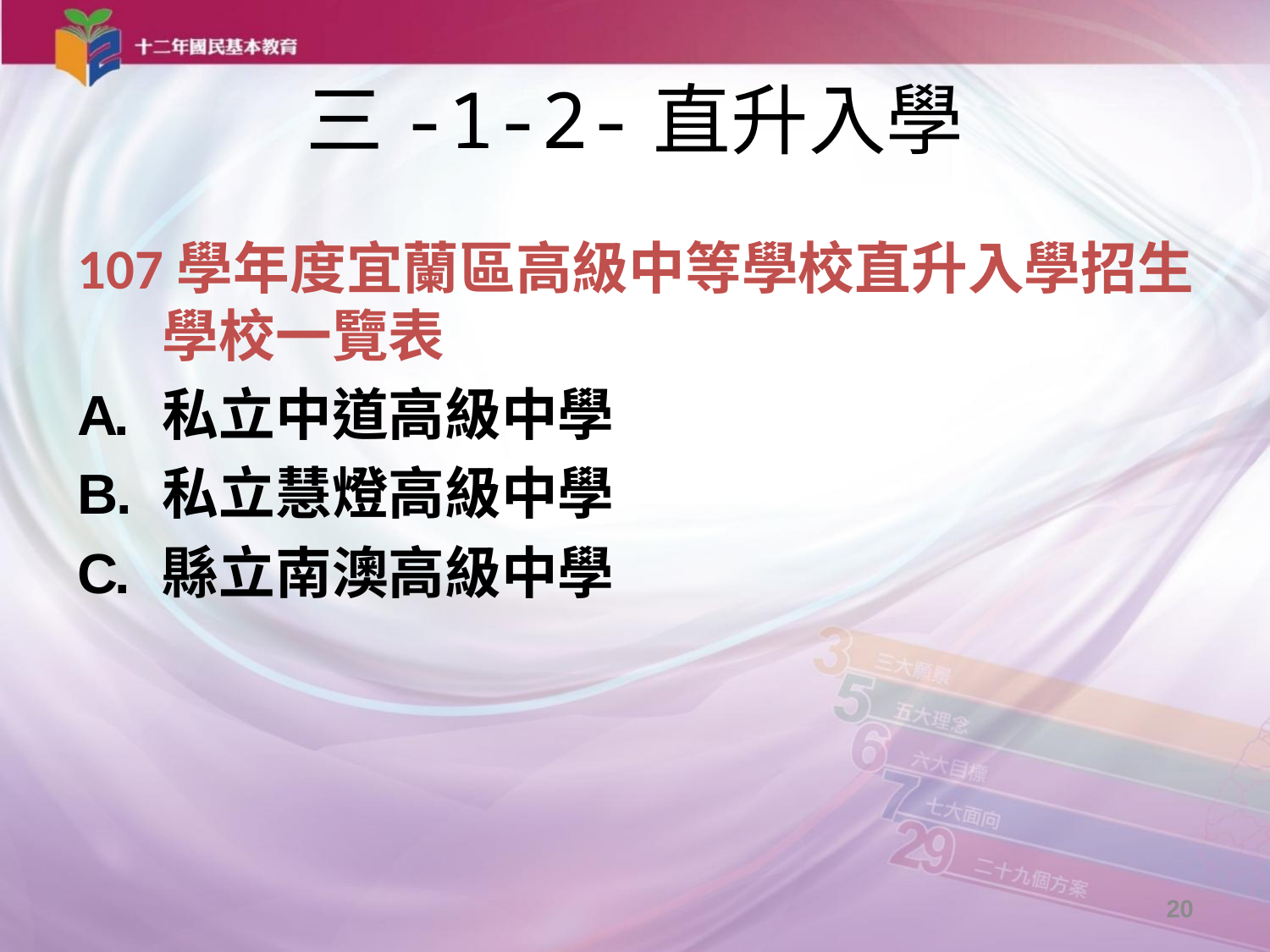

三-1-2-直升入學
107學年度宜蘭區高級中等學校直升入學招生學校一覽表
私立中道高級中學
私立慧燈高級中學
縣立南澳高級中學
20